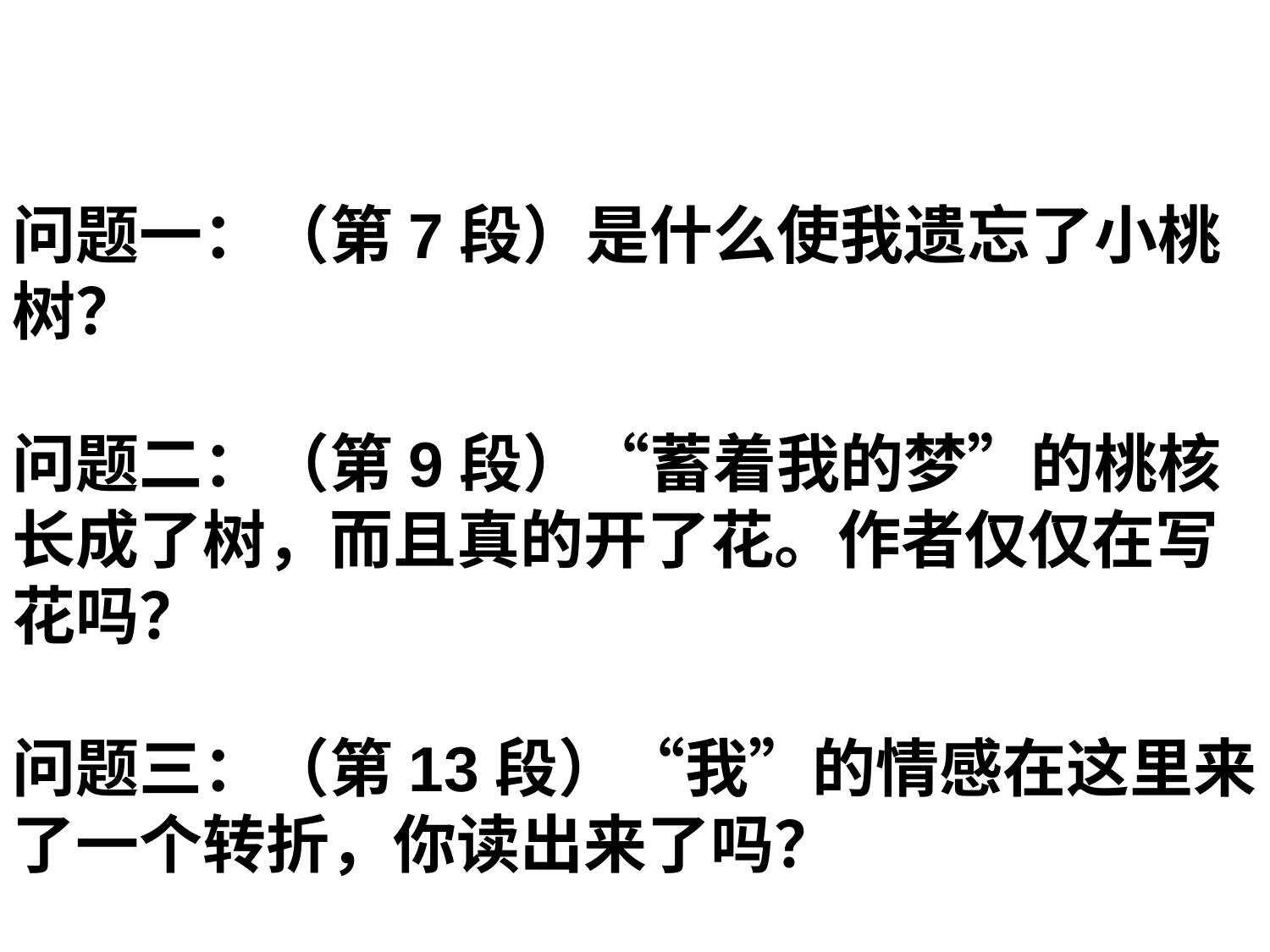

问题一：（第7段）是什么使我遗忘了小桃树？

问题二：（第9段）“蓄着我的梦”的桃核长成了树，而且真的开了花。作者仅仅在写花吗？

问题三：（第13段）“我”的情感在这里来了一个转折，你读出来了吗？